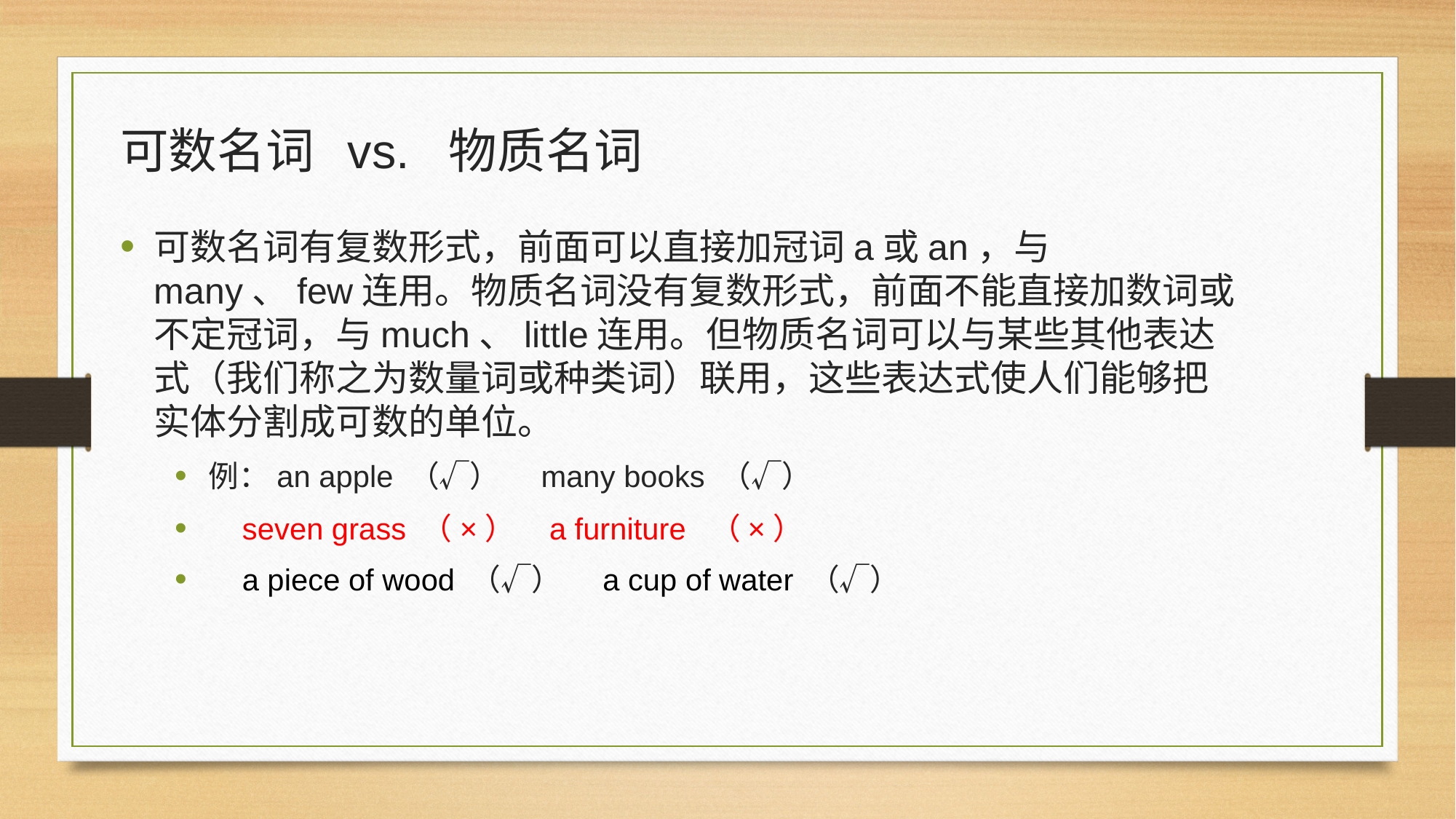

可数名词  vs.  物质名词
可数名词有复数形式，前面可以直接加冠词a或an，与many、few连用。物质名词没有复数形式，前面不能直接加数词或不定冠词，与much、little连用。但物质名词可以与某些其他表达式（我们称之为数量词或种类词）联用，这些表达式使人们能够把实体分割成可数的单位。
例：an apple （√）     many books （√）
    seven grass （×）    a furniture  （×）
    a piece of wood （√）     a cup of water （√）